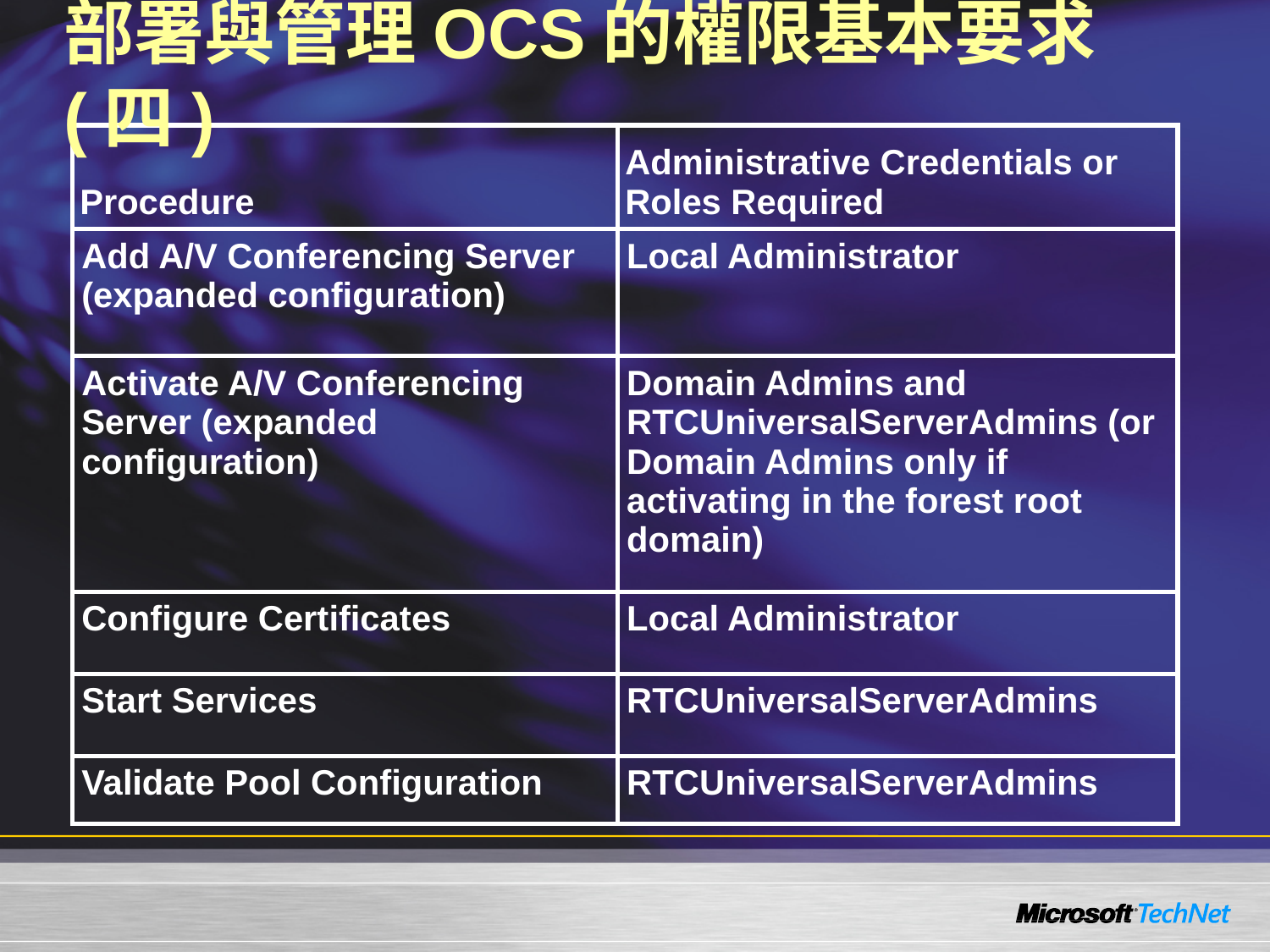

# 部署與管理OCS的權限基本要求(四)
| Procedure | Administrative Credentials or Roles Required |
| --- | --- |
| Add A/V Conferencing Server (expanded configuration) | Local Administrator |
| Activate A/V Conferencing Server (expanded configuration) | Domain Admins and RTCUniversalServerAdmins (or Domain Admins only if activating in the forest root domain) |
| Configure Certificates | Local Administrator |
| Start Services | RTCUniversalServerAdmins |
| Validate Pool Configuration | RTCUniversalServerAdmins |